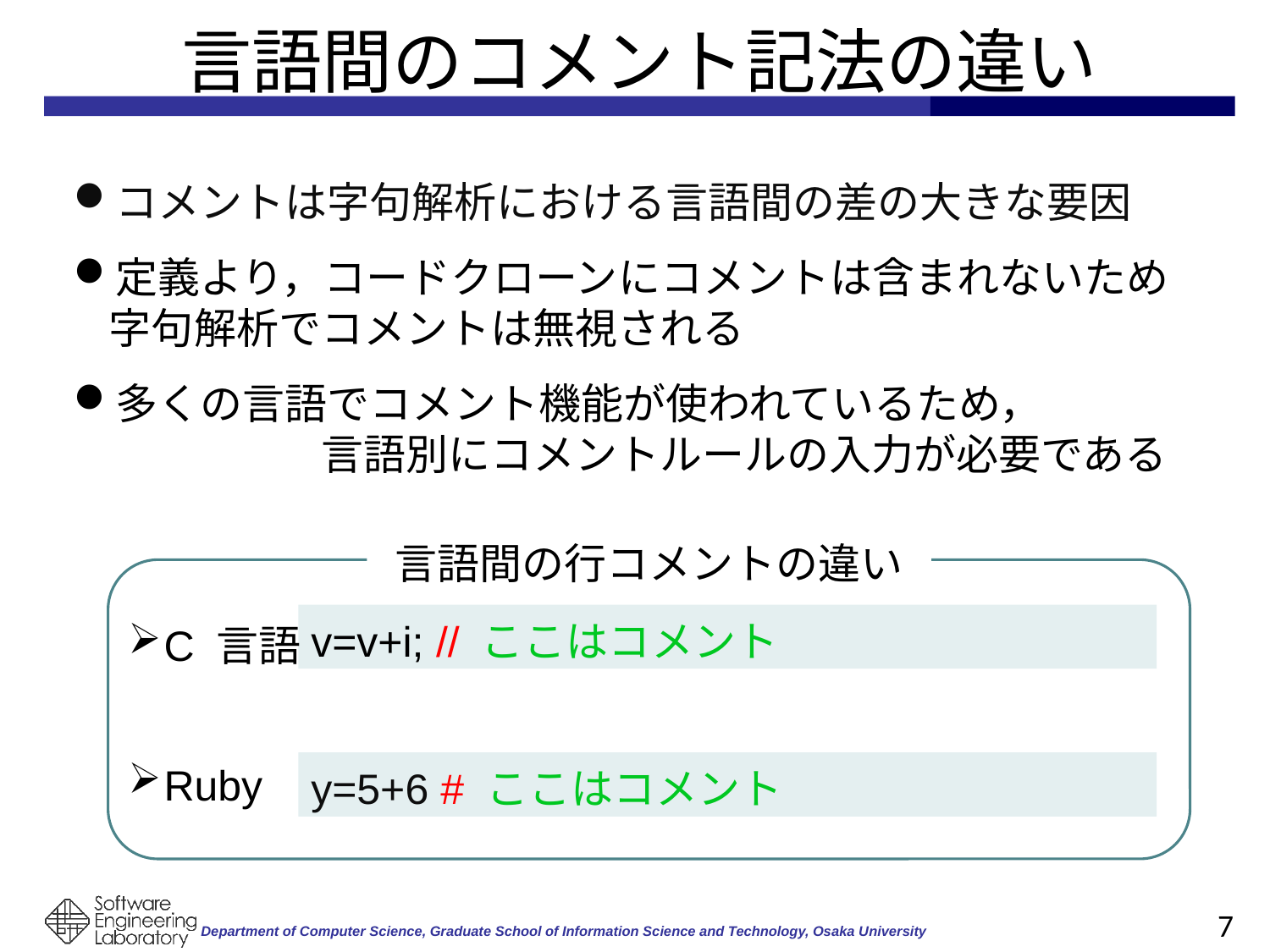

# 言語間のコメント記法の違い
コメントは字句解析における言語間の差の大きな要因
定義より，コードクローンにコメントは含まれないため字句解析でコメントは無視される
多くの言語でコメント機能が使われているため，　　　　　　　　言語別にコメントルールの入力が必要である
言語間の行コメントの違い

v=v+i; // ここはコメント
C 言語

Ruby
y=5+6 # ここはコメント
7